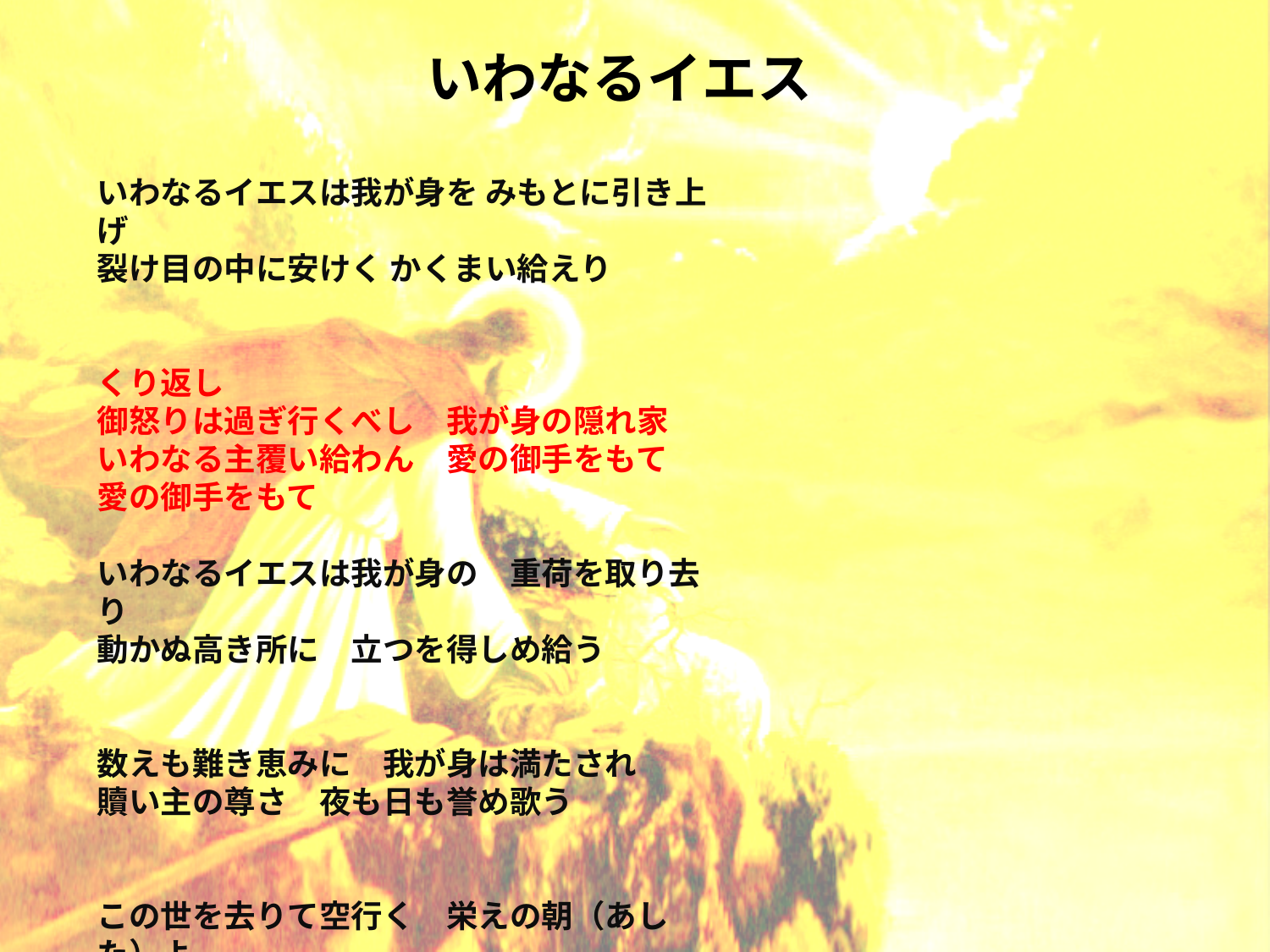

# いわなるイエス
いわなるイエスは我が身を みもとに引き上げ
裂け目の中に安けく かくまい給えり

くり返し
御怒りは過ぎ行くべし　我が身の隠れ家
いわなる主覆い給わん　愛の御手をもて
愛の御手をもて
いわなるイエスは我が身の　重荷を取り去り
動かぬ高き所に　立つを得しめ給う
　　
数えも難き恵みに　我が身は満たされ
贖い主の尊さ　夜も日も誉め歌う　
　　
この世を去りて空行く　栄えの朝（あした）よ
贖い受けし人々　声合わせ歌わん